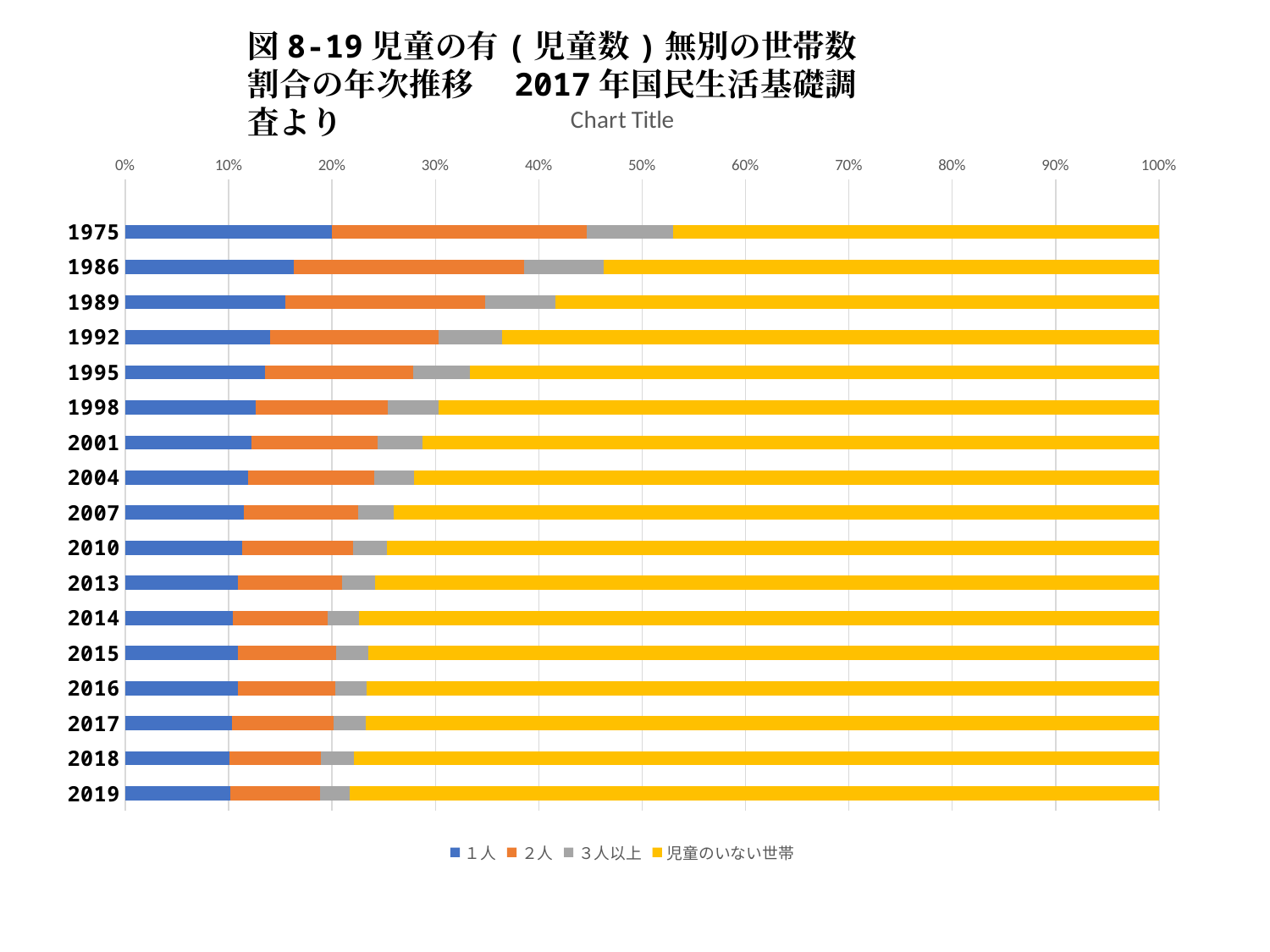

図8-19児童の有(児童数)無別の世帯数割合の年次推移　2017年国民生活基礎調査より

### Chart:

| Category | １人 | ２人 | ３人以上 | 児童のいない世帯 |
|---|---|---|---|---|
|  | None | None | None | None |
| 1975 | 20.0 | 24.6 | 8.4 | 47.0 |
| 1986 | 16.3 | 22.3 | 7.7 | 53.8 |
| 1989 | 15.5 | 19.3 | 6.8 | 58.3 |
| 1992 | 14.0 | 16.3 | 6.2 | 63.6 |
| 1995 | 13.5 | 14.4 | 5.5 | 66.7 |
| 1998 | 12.6 | 12.8 | 4.9 | 69.8 |
| 2001 | 12.2 | 12.2 | 4.3 | 71.2 |
| 2004 | 11.9 | 12.2 | 3.8 | 72.1 |
| 2007 | 11.5 | 11.0 | 3.5 | 74.0 |
| 2010 | 11.3 | 10.7 | 3.3 | 74.7 |
| 2013 | 10.9 | 10.1 | 3.2 | 75.9 |
| 2014 | 10.4 | 9.2 | 3.0 | 77.4 |
| 2015 | 10.895335676416275 | 9.4894859117174 | 3.079764103175076 | 76.53541430869126 |
| 2016 | 10.883972369606568 | 9.414355791370507 | 3.05736309940935 | 76.6423065371909 |
| 2017 | 10.31631135349529 | 9.790778383738225 | 3.161130391670798 | 76.72979672781358 |
| 2018 | 10.035104234080524 | 8.925104430193564 | 3.1358475025004413 | 77.90394383322547 |
| 2019 | 10.138070869943 | 8.734189437095683 | 2.796176498986193 | 78.33156319397509 |